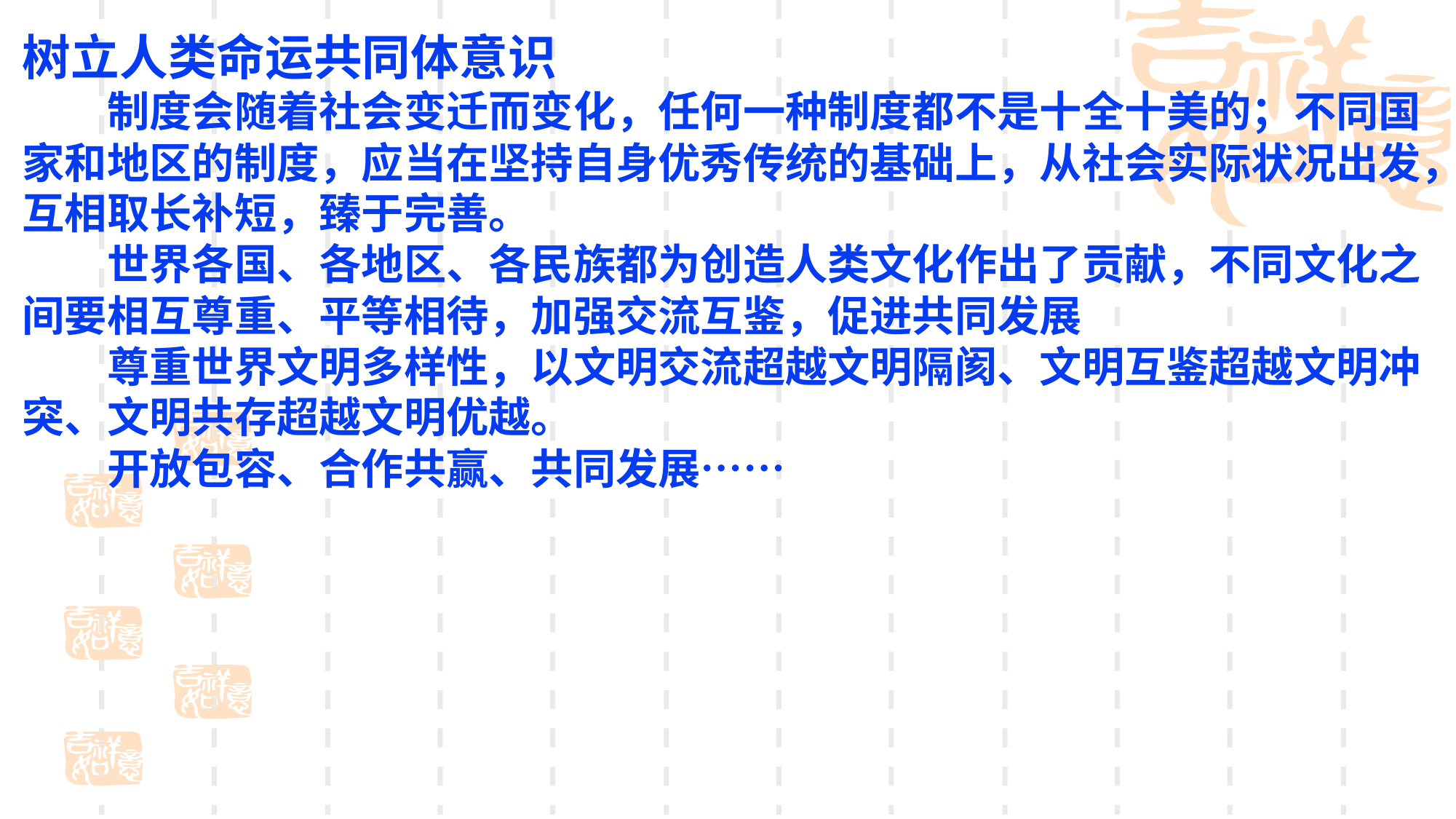

树立人类命运共同体意识
　　制度会随着社会变迁而变化，任何一种制度都不是十全十美的；不同国家和地区的制度，应当在坚持自身优秀传统的基础上，从社会实际状况出发，互相取长补短，臻于完善。
　　世界各国、各地区、各民族都为创造人类文化作出了贡献，不同文化之间要相互尊重、平等相待，加强交流互鉴，促进共同发展
　　尊重世界文明多样性，以文明交流超越文明隔阂、文明互鉴超越文明冲突、文明共存超越文明优越。
　　开放包容、合作共赢、共同发展……